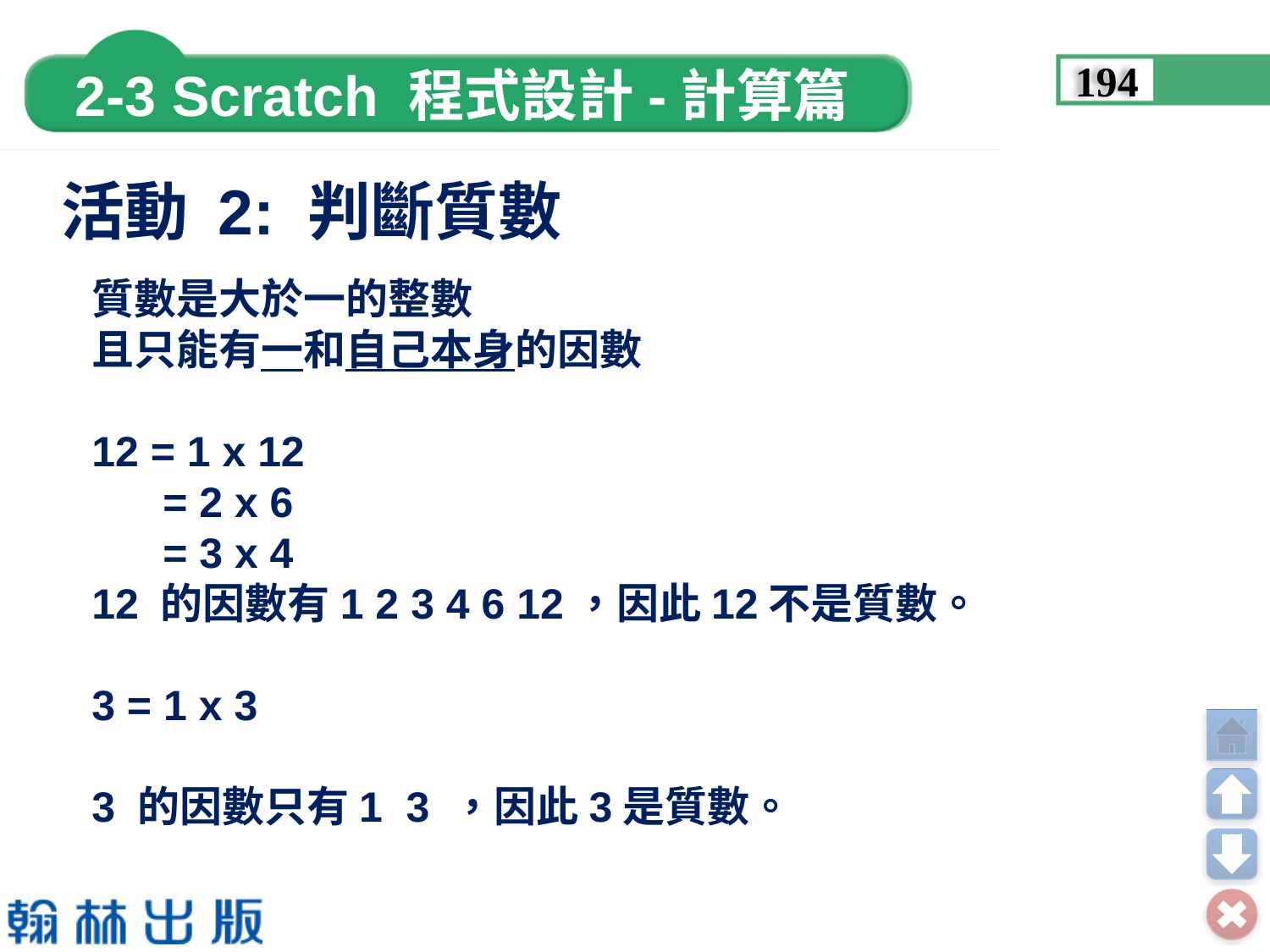

194
活動 2: 判斷質數
質數是大於一的整數
且只能有一和自己本身的因數

12 = 1 x 12
      = 2 x 6
      = 3 x 4
12 的因數有1 2 3 4 6 12，因此12不是質數。

3 = 1 x 3

3 的因數只有1  3 ，因此3是質數。